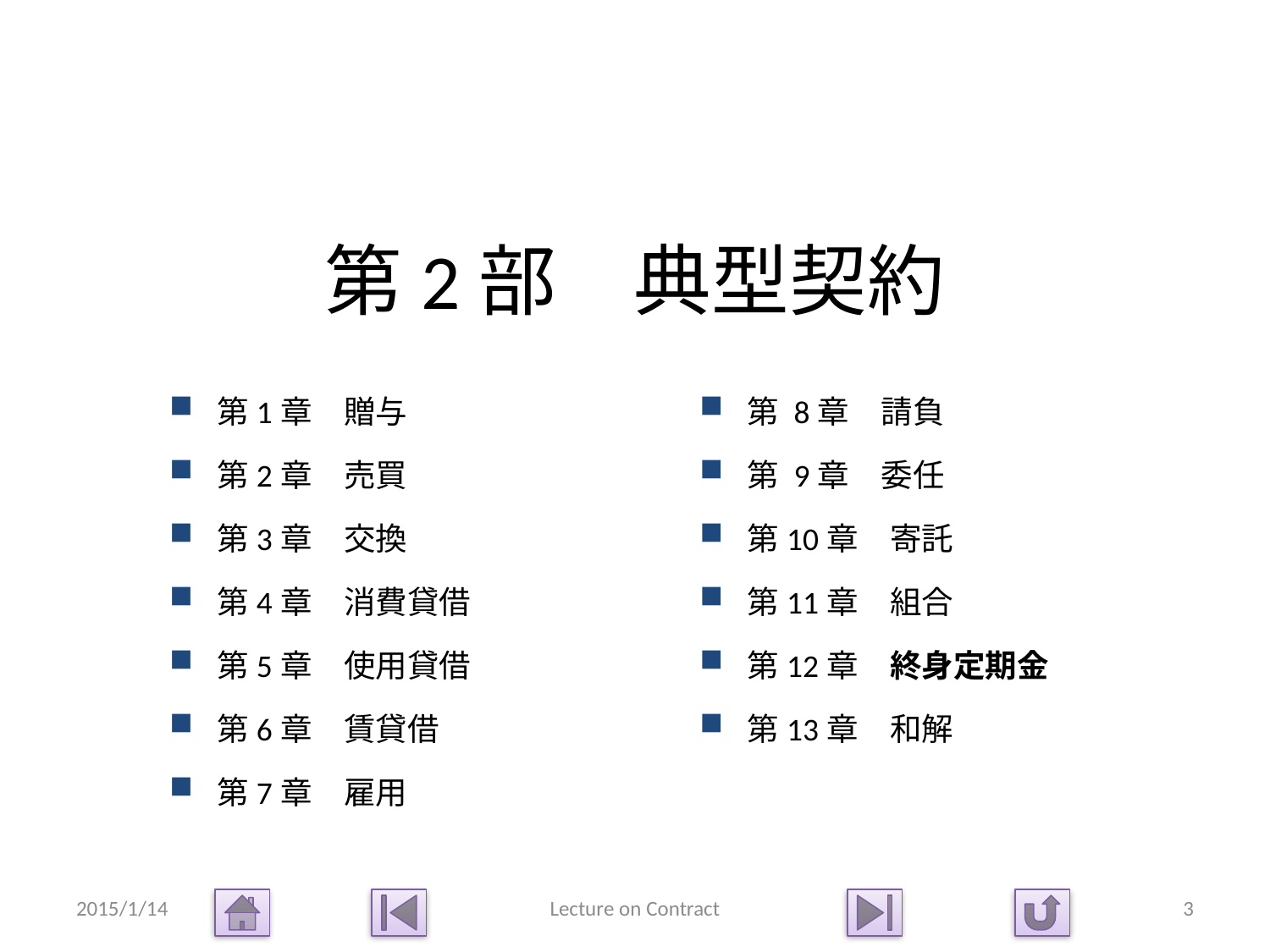

# 第2部　典型契約
第1章　贈与
第2章　売買
第3章　交換
第4章　消費貸借
第5章　使用貸借
第6章　賃貸借
第7章　雇用
第 8章　請負
第 9章　委任
第10章　寄託
第11章　組合
第12章　終身定期金
第13章　和解
2015/1/14
Lecture on Contract
3